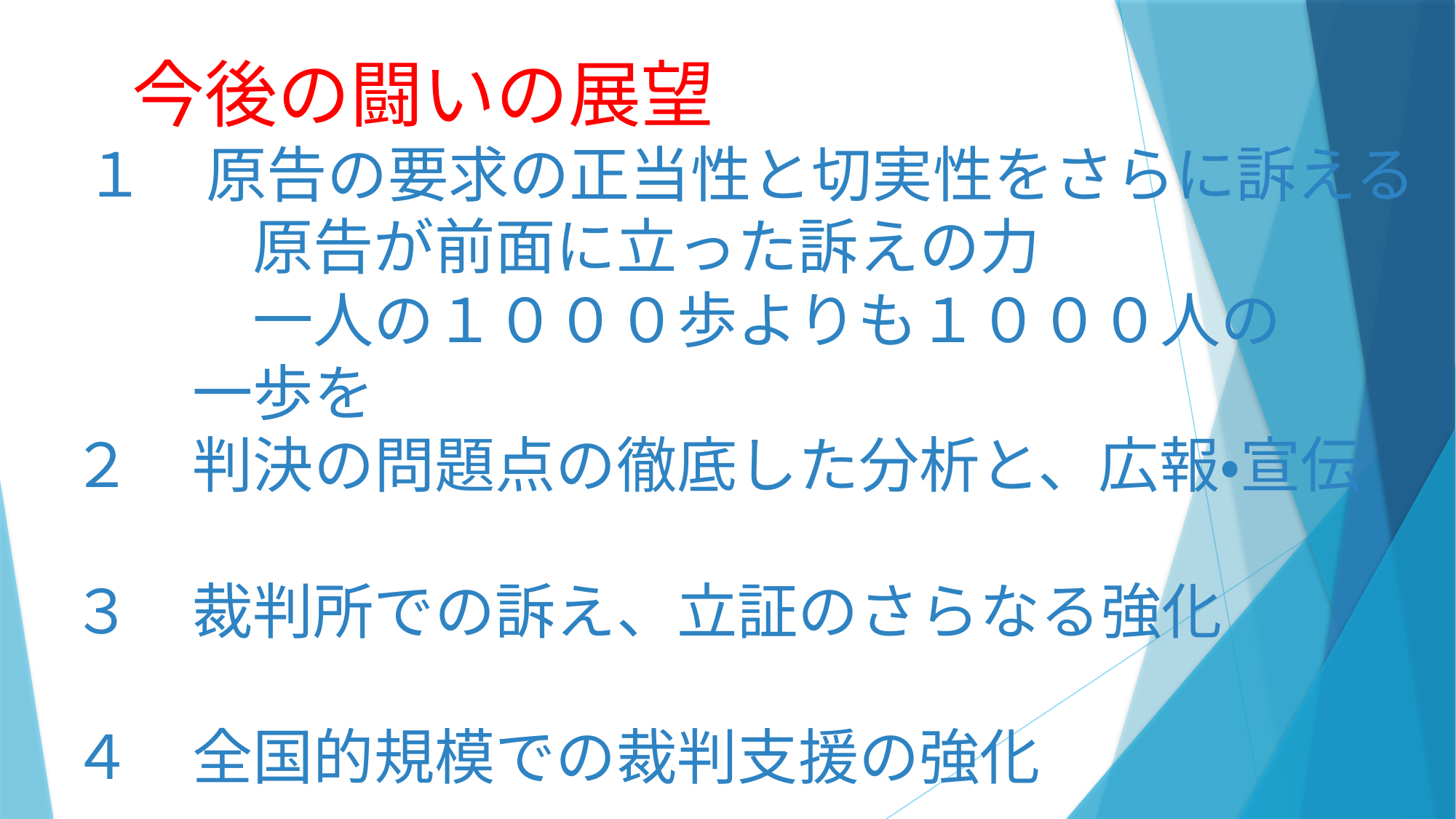

今後の闘いの展望
　 １　原告の要求の正当性と切実性をさらに訴える
　　　　原告が前面に立った訴えの力
　　　　一人の１０００歩よりも１０００人の
　　　一歩を
　２　判決の問題点の徹底した分析と、広報・宣伝

　３　裁判所での訴え、立証のさらなる強化

　４　全国的規模での裁判支援の強化